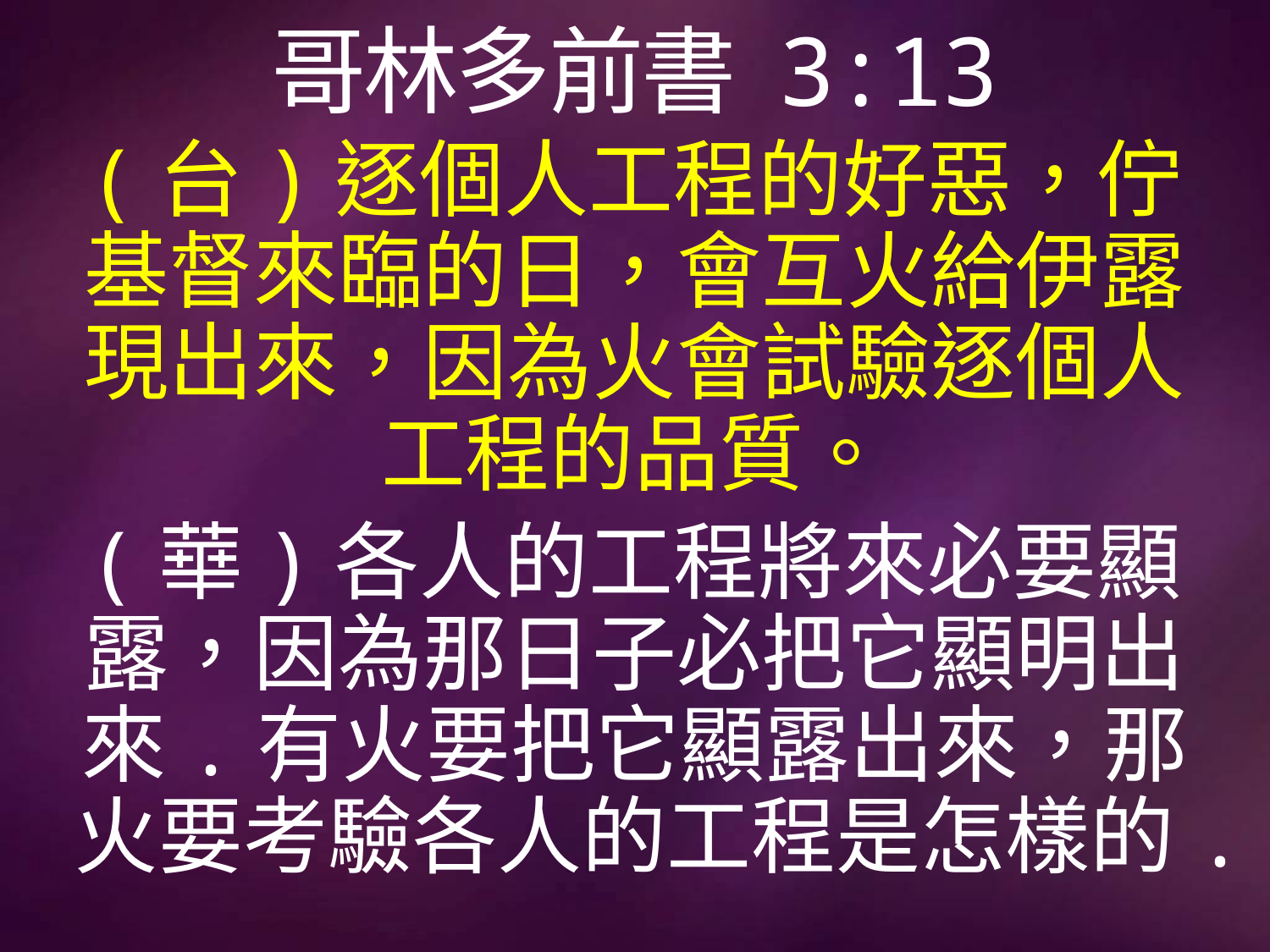

# 哥林多前書 3:13
(台)逐個人工程的好惡，佇基督來臨的日，會互火給伊露現出來，因為火會試驗逐個人工程的品質。
(華)各人的工程將來必要顯露，因為那日子必把它顯明出來.有火要把它顯露出來，那火要考驗各人的工程是怎樣的.